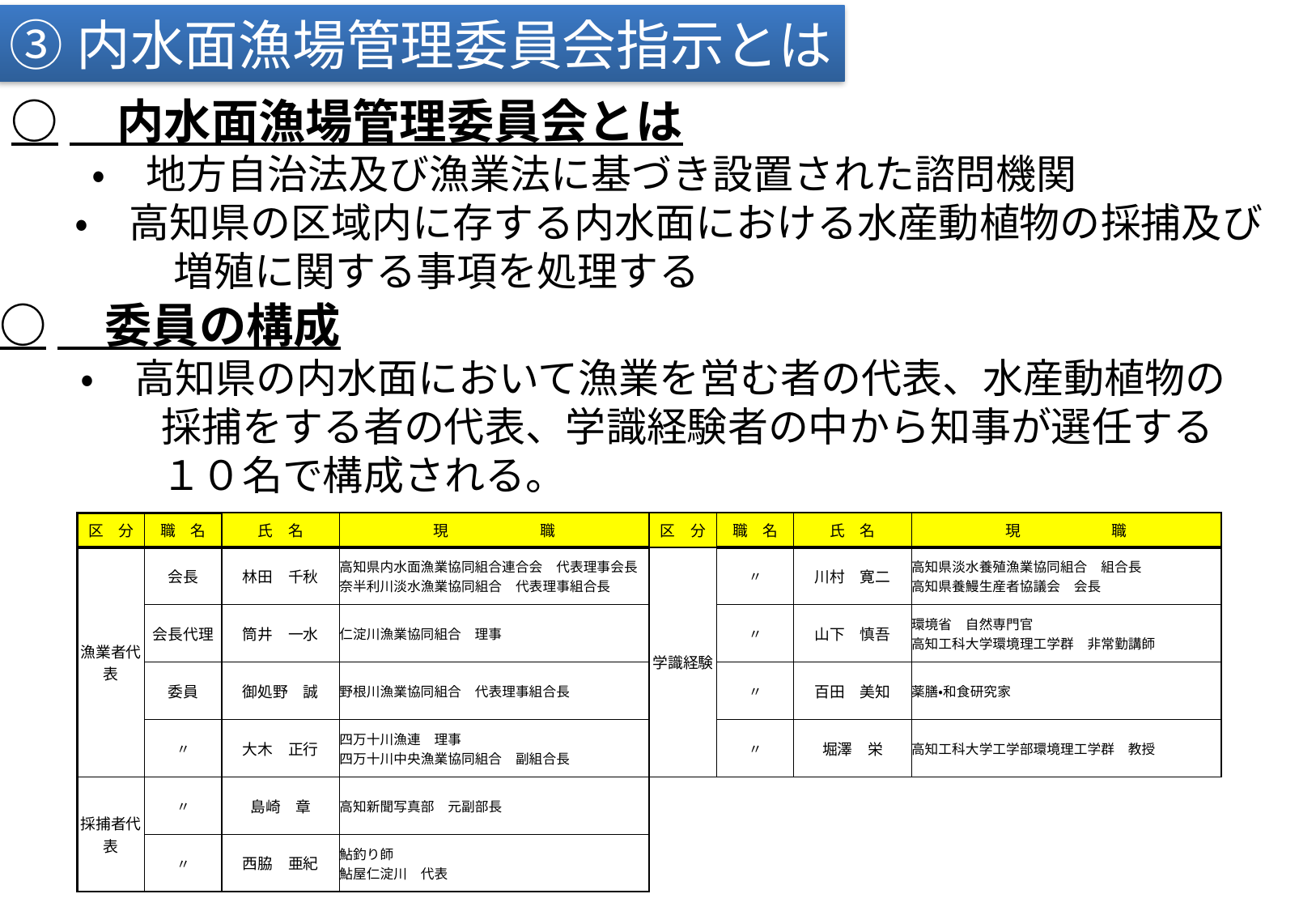

③内水面漁場管理委員会指示とは
○　内水面漁場管理委員会とは
　　・　地方自治法及び漁業法に基づき設置された諮問機関
       ・　高知県の区域内に存する内水面における水産動植物の採捕及び
　　　　増殖に関する事項を処理する
○　委員の構成
　　・　高知県の内水面において漁業を営む者の代表、水産動植物の
　　　　採捕をする者の代表、学識経験者の中から知事が選任する
　　　　１０名で構成される。
| 区　分 | 職　名 | 氏　名 | 現　　　　　　職 | 区　分 | 職　名 | 氏　名 | 現　　　　　　職 |
| --- | --- | --- | --- | --- | --- | --- | --- |
| 漁業者代表 | 会長 | 林田　千秋 | 高知県内水面漁業協同組合連合会　代表理事会長 奈半利川淡水漁業協同組合　代表理事組合長 | 学識経験 | 〃 | 川村　寛二 | 高知県淡水養殖漁業協同組合　組合長 高知県養鰻生産者協議会　会長 |
|  | 会長代理 | 筒井　一水 | 仁淀川漁業協同組合　理事 |  | 〃 | 山下　慎吾 | 環境省　自然専門官 高知工科大学環境理工学群　非常勤講師 |
|  | 委員 | 御処野　誠 | 野根川漁業協同組合　代表理事組合長 |  | 〃 | 百田　美知 | 薬膳・和食研究家 |
|  | 〃 | 大木　正行 | 四万十川漁連　理事 四万十川中央漁業協同組合　副組合長 |  | 〃 | 堀澤　栄 | 高知工科大学工学部環境理工学群　教授 |
| 採捕者代表 | 〃 | 島崎　章 | 高知新聞写真部　元副部長 |  |  |  |  |
|  | 〃 | 西脇　亜紀 | 鮎釣り師 鮎屋仁淀川　代表 |  |  |  |  |